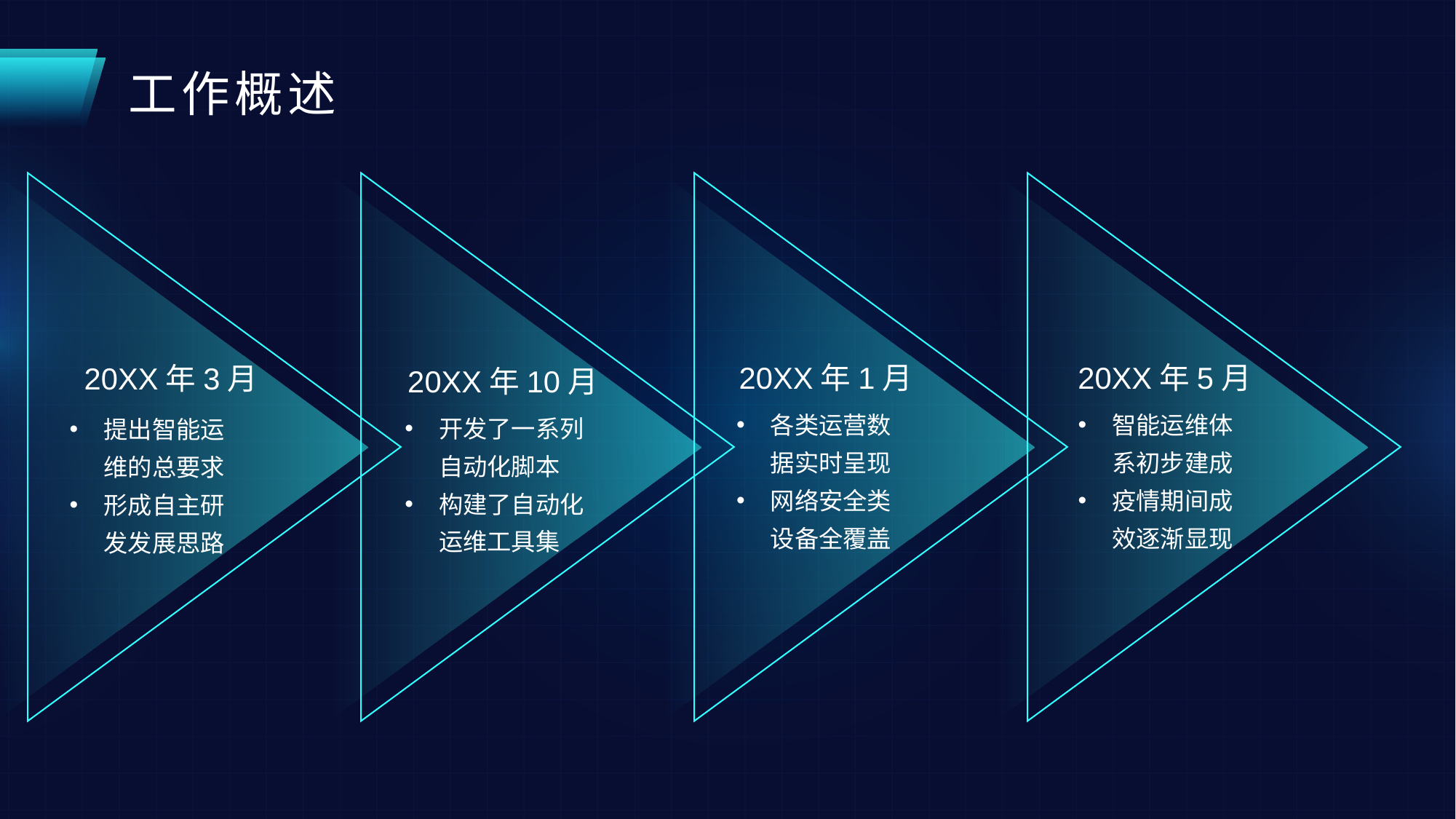

工作概述

20XX年1月
20XX年5月
20XX年3月
20XX年10月
各类运营数据实时呈现
网络安全类设备全覆盖

智能运维体系初步建成
疫情期间成效逐渐显现
开发了一系列自动化脚本
构建了自动化运维工具集

提出智能运维的总要求
形成自主研发发展思路